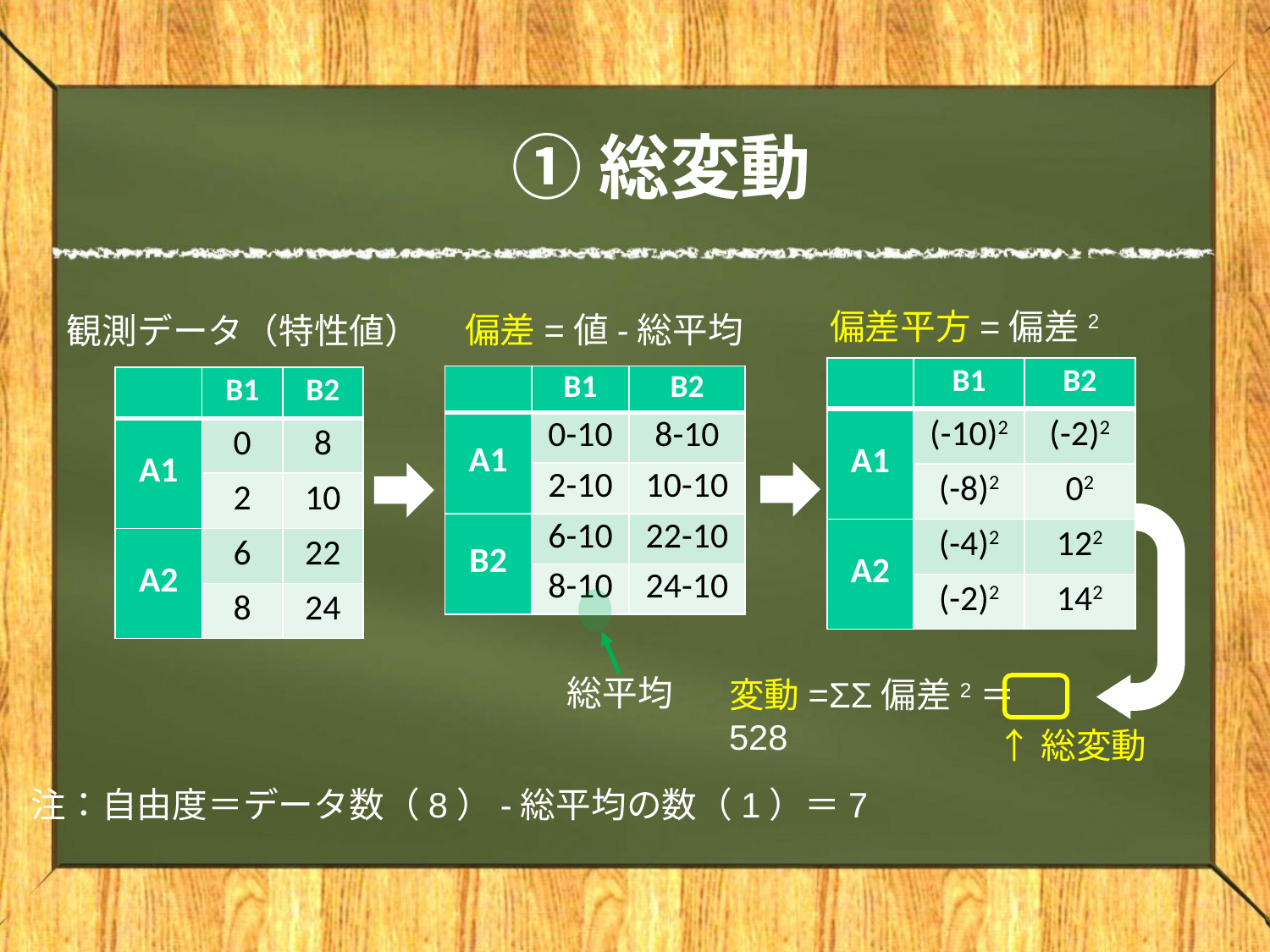

# ①総変動
偏差平方=偏差2
偏差=値-総平均
観測データ（特性値）
|  | B1 | B2 |
| --- | --- | --- |
| A1 | (-10)2 | (-2)2 |
|  | (-8)2 | 02 |
| A2 | (-4)2 | 122 |
|  | (-2)2 | 142 |
|  | B1 | B2 |
| --- | --- | --- |
| A1 | 0-10 | 8-10 |
|  | 2-10 | 10-10 |
| B2 | 6-10 | 22-10 |
|  | 8-10 | 24-10 |
|  | B1 | B2 |
| --- | --- | --- |
| A1 | 0 | 8 |
|  | 2 | 10 |
| A2 | 6 | 22 |
|  | 8 | 24 |

総平均
変動=ΣΣ偏差2＝528

↑総変動
注：自由度＝データ数（8）-総平均の数（1）＝7